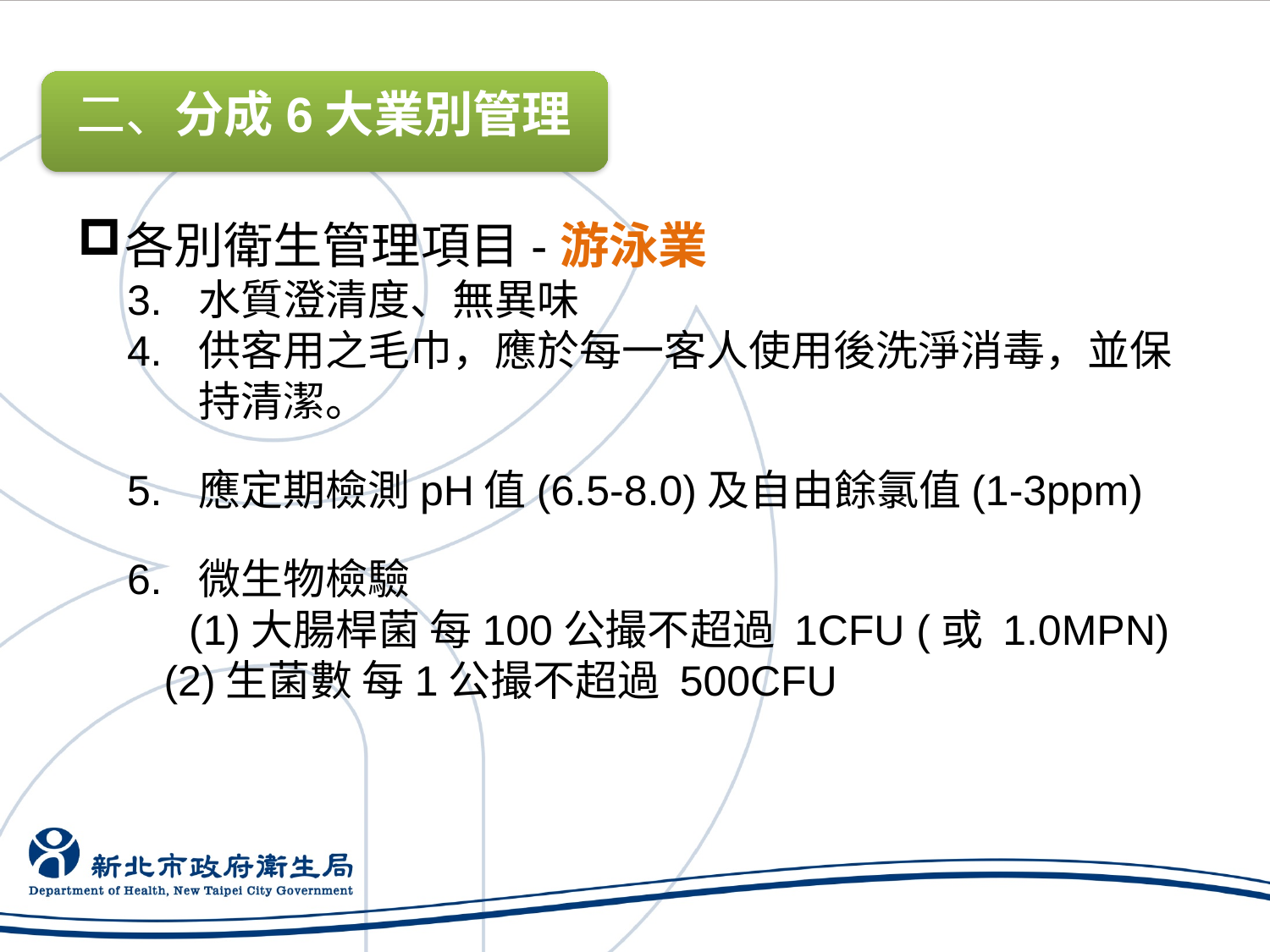

二、分成6大業別管理
各別衛生管理項目-游泳業
水質澄清度、無異味
供客用之毛巾，應於每一客人使用後洗淨消毒，並保持清潔。

應定期檢測pH值(6.5-8.0)及自由餘氯值(1-3ppm)

微生物檢驗
(1)大腸桿菌 每100公撮不超過 1CFU (或 1.0MPN)
  (2)生菌數 每1公撮不超過 500CFU